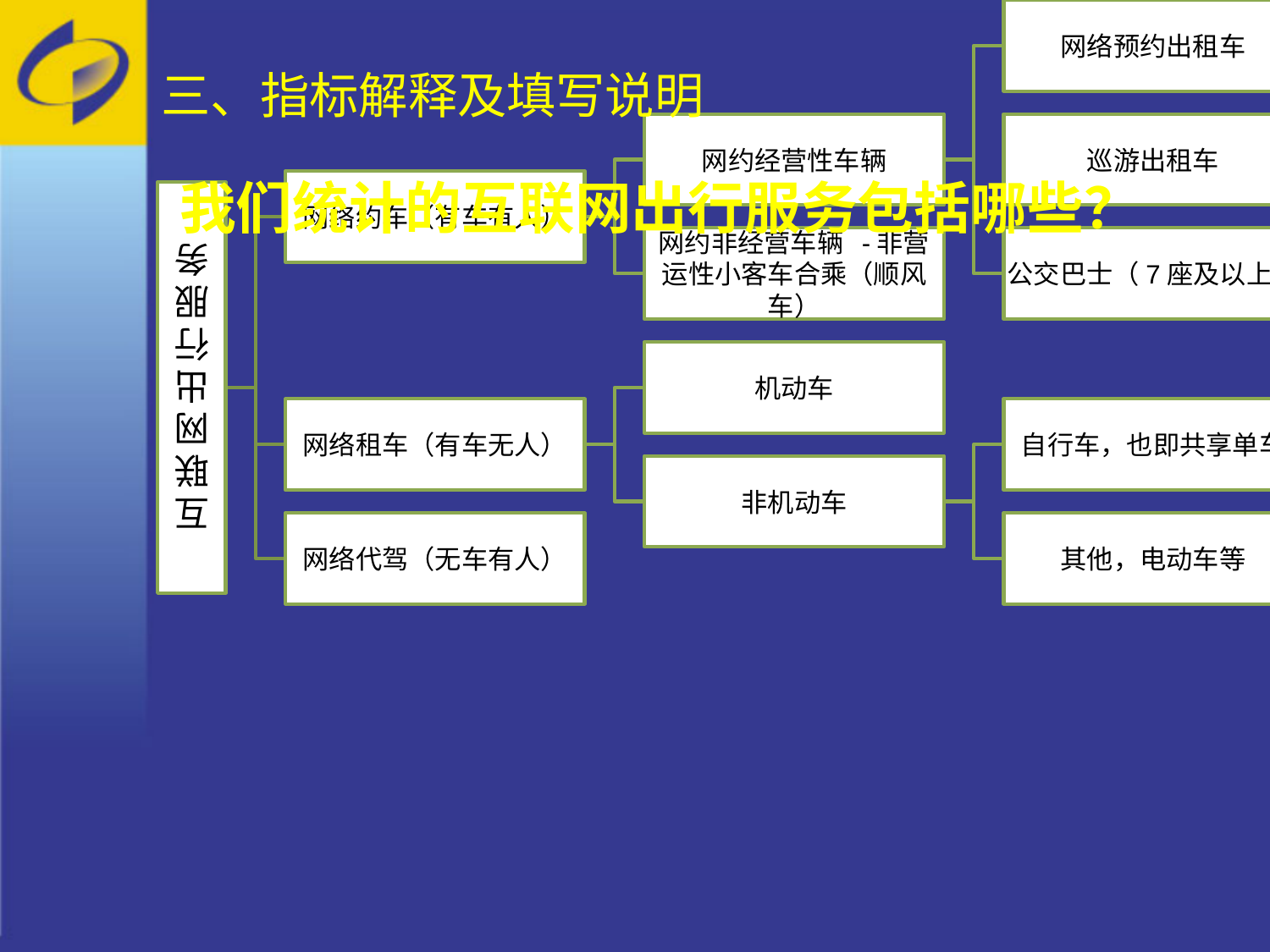

# 三、指标解释及填写说明
我们统计的互联网出行服务包括哪些？

互联网出行服务
网络约车（有车有人）
网约经营性车辆
网络预约出租车
巡游出租车
公交巴士（7座及以上）
网约非经营车辆  -非营运性小客车合乘（顺风车）
网络租车（有车无人）
机动车
非机动车
自行车，也即共享单车
其他，电动车等
网络代驾（无车有人）